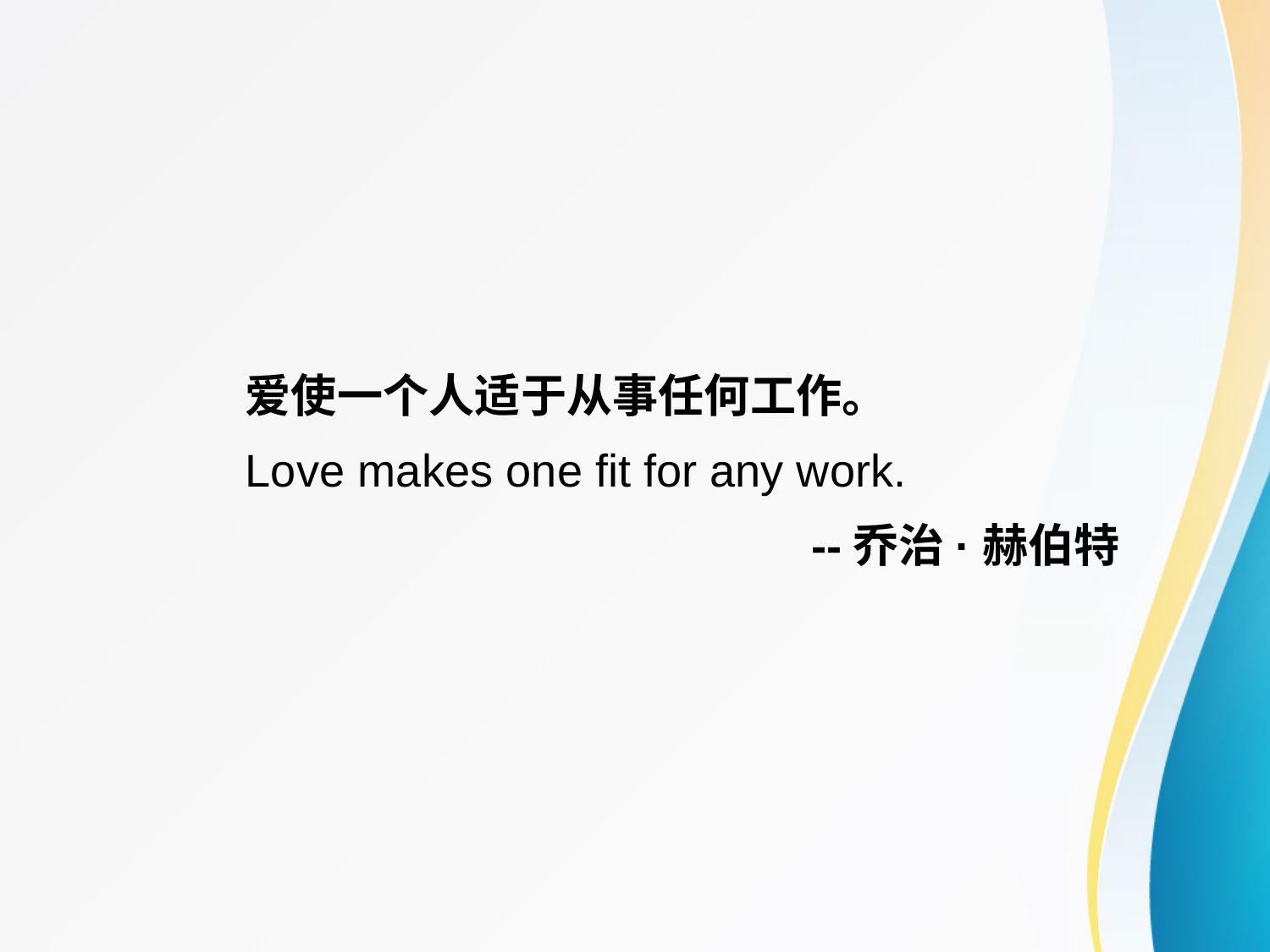

爱使一个人适于从事任何工作。
Love makes one fit for any work.
		--乔治·赫伯特